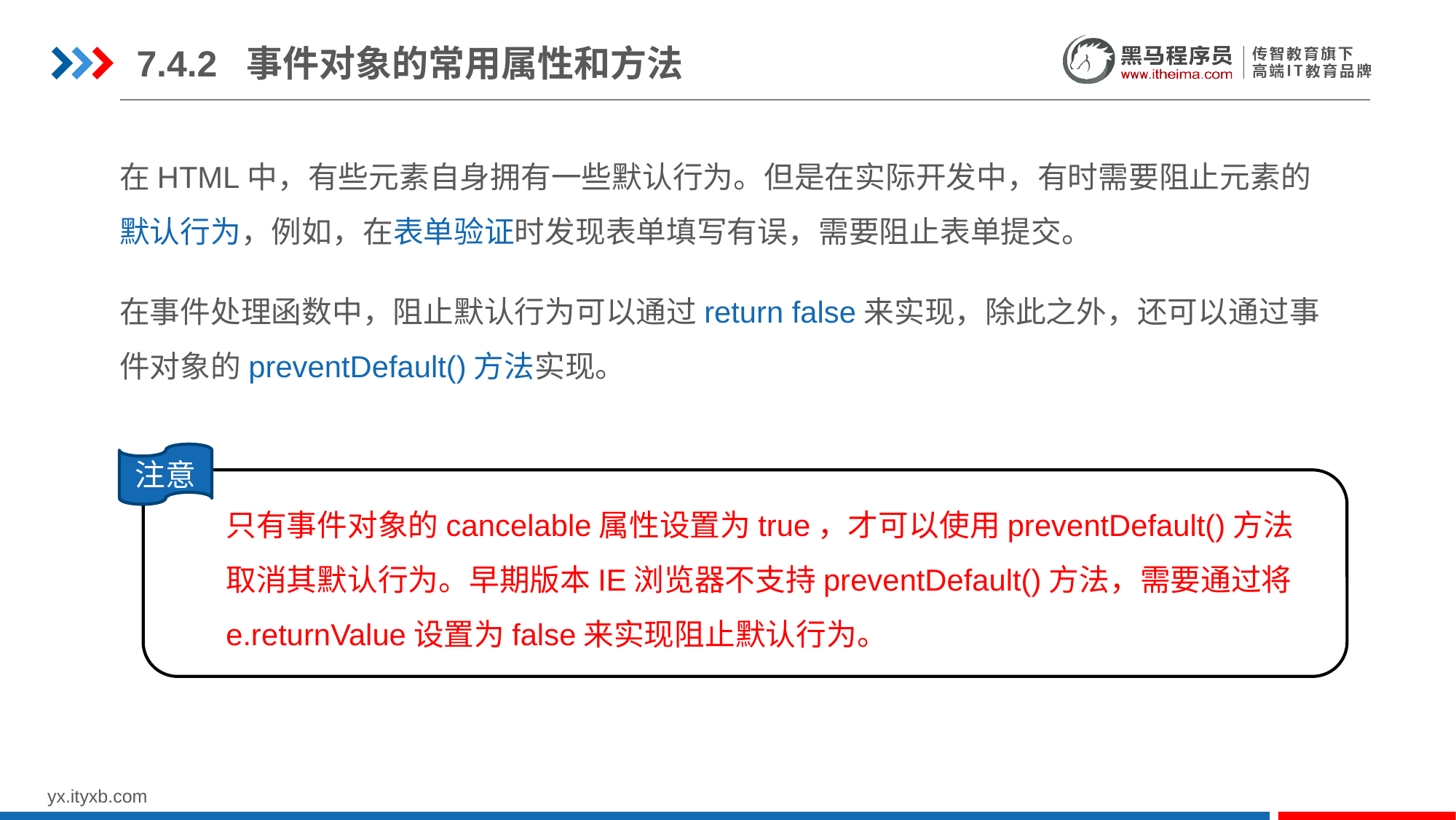

7.4.2  事件对象的常用属性和方法
在HTML中，有些元素自身拥有一些默认行为。但是在实际开发中，有时需要阻止元素的默认行为，例如，在表单验证时发现表单填写有误，需要阻止表单提交。
在事件处理函数中，阻止默认行为可以通过return false来实现，除此之外，还可以通过事件对象的preventDefault()方法实现。
注意

只有事件对象的cancelable属性设置为true，才可以使用preventDefault()方法取消其默认行为。早期版本IE浏览器不支持preventDefault()方法，需要通过将e.returnValue设置为false来实现阻止默认行为。